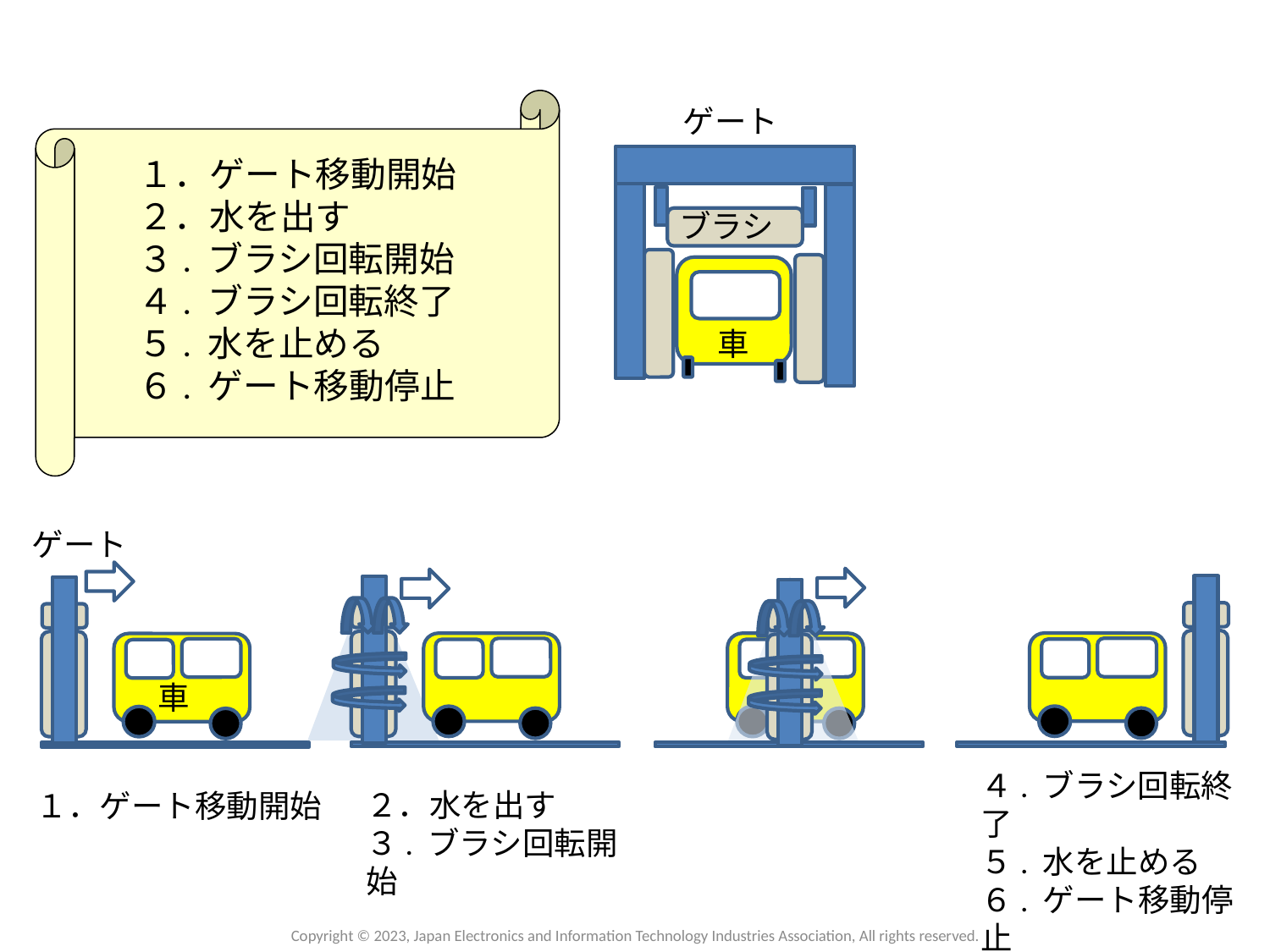

#

ゲート
１．ゲート移動開始
２．水を出す
３. ブラシ回転開始
４. ブラシ回転終了
５. 水を止める
６. ゲート移動停止

ブラシ

車

ゲート

２．水を出す
３. ブラシ回転開始

４. ブラシ回転終了
５. 水を止める
６. ゲート移動停止

車

１．ゲート移動開始
Copyright © 2023, Japan Electronics and Information Technology Industries Association, All rights reserved.